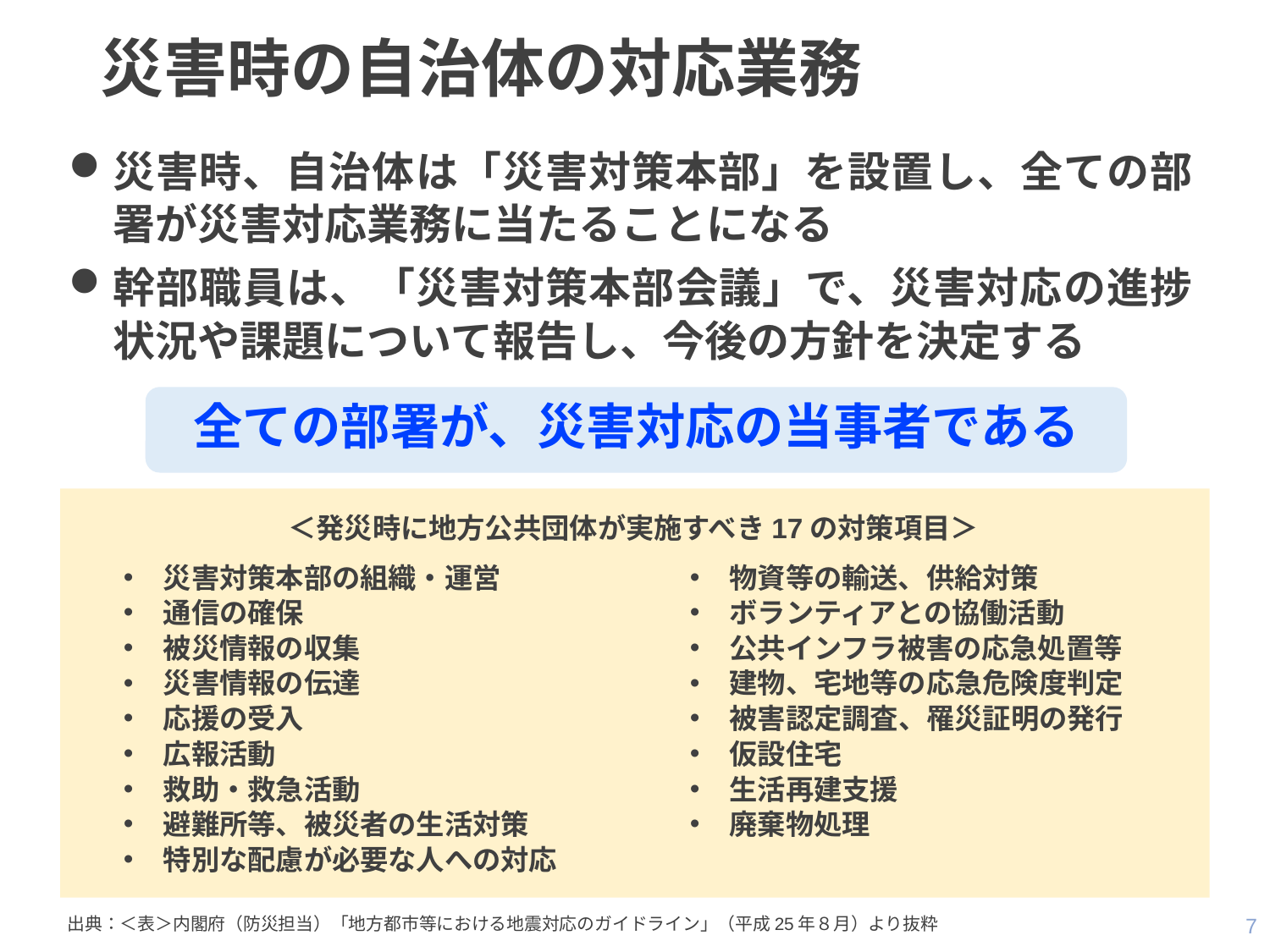

# 災害時の自治体の対応業務
災害時、自治体は「災害対策本部」を設置し、全ての部署が災害対応業務に当たることになる
幹部職員は、「災害対策本部会議」で、災害対応の進捗状況や課題について報告し、今後の方針を決定する

全ての部署が、災害対応の当事者である

＜発災時に地方公共団体が実施すべき17の対策項目＞

災害対策本部の組織・運営
通信の確保
被災情報の収集
災害情報の伝達
応援の受入
広報活動
救助・救急活動
避難所等、被災者の生活対策
特別な配慮が必要な人への対応
物資等の輸送、供給対策
ボランティアとの協働活動
公共インフラ被害の応急処置等
建物、宅地等の応急危険度判定
被害認定調査、罹災証明の発行
仮設住宅
生活再建支援
廃棄物処理

7
　出典：＜表＞内閣府（防災担当）「地方都市等における地震対応のガイドライン」（平成25年８月）より抜粋